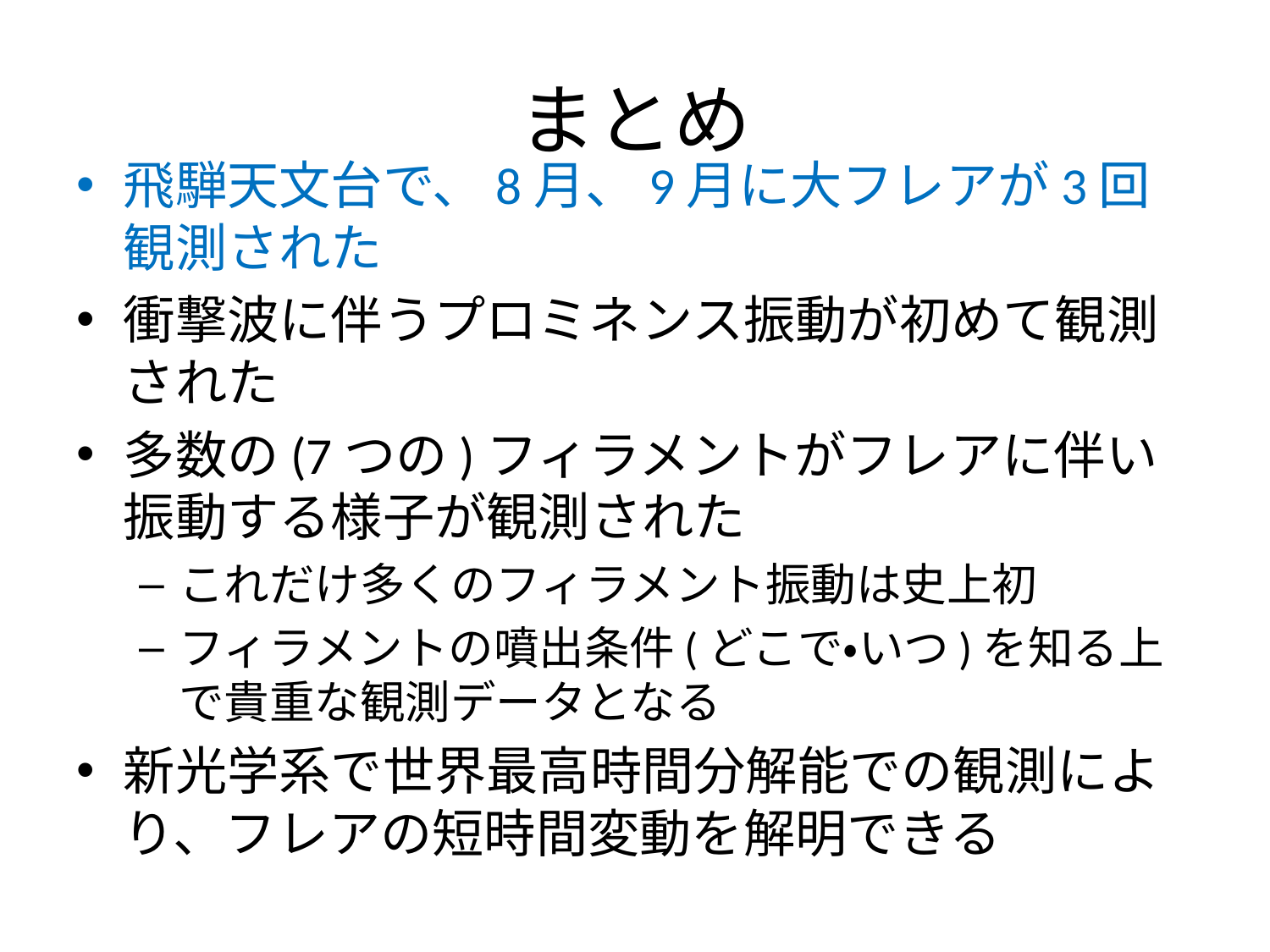

# まとめ
飛騨天文台で、8月、9月に大フレアが3回観測された
衝撃波に伴うプロミネンス振動が初めて観測された
多数の(7つの)フィラメントがフレアに伴い振動する様子が観測された
これだけ多くのフィラメント振動は史上初
フィラメントの噴出条件(どこで・いつ)を知る上で貴重な観測データとなる
新光学系で世界最高時間分解能での観測により、フレアの短時間変動を解明できる